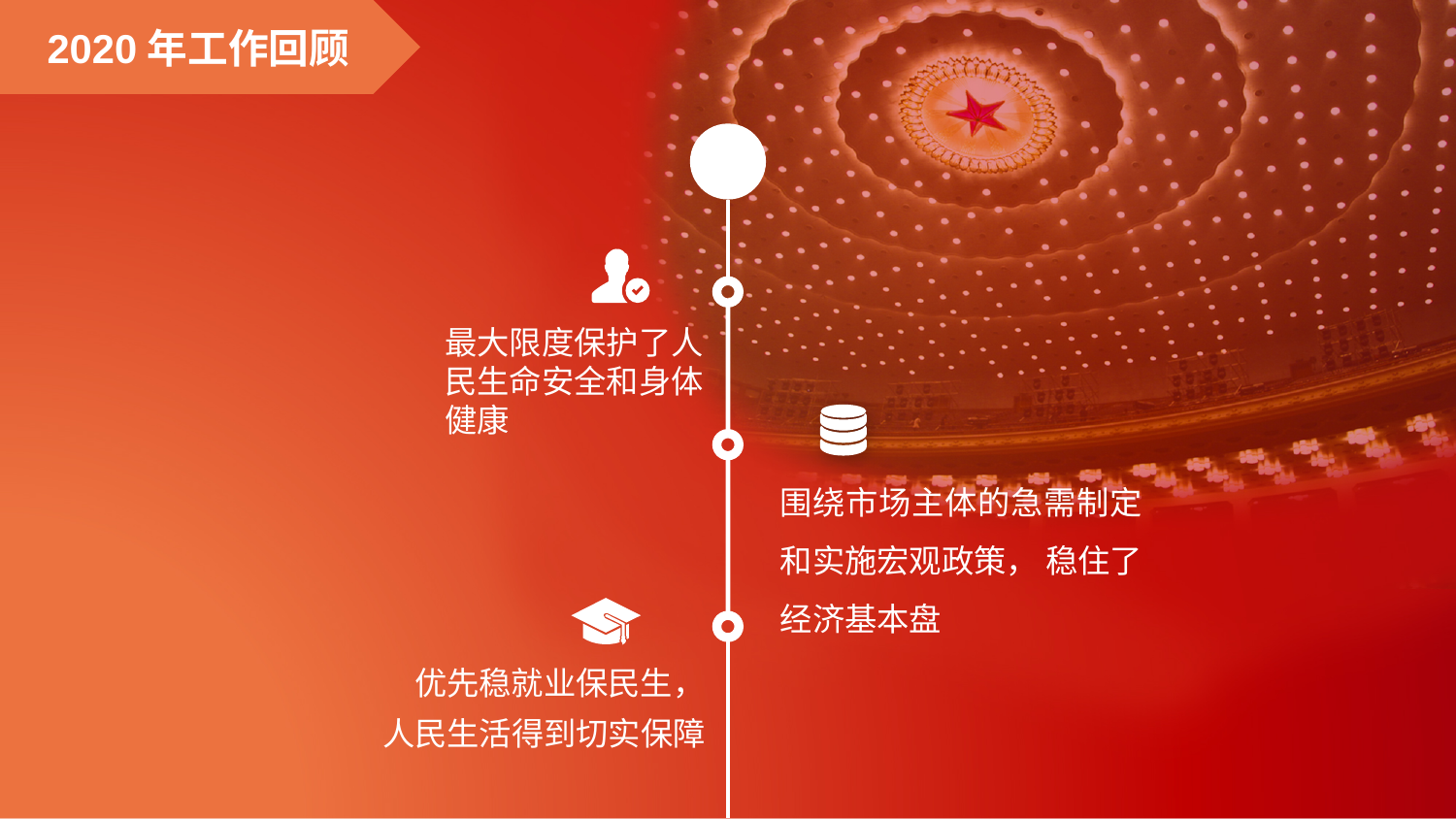

2020年工作回顾

最大限度保护了人民生命安全和身体健康

围绕市场主体的急需制定和实施宏观政策， 稳住了经济基本盘

优先稳就业保民生，
人民生活得到切实保障